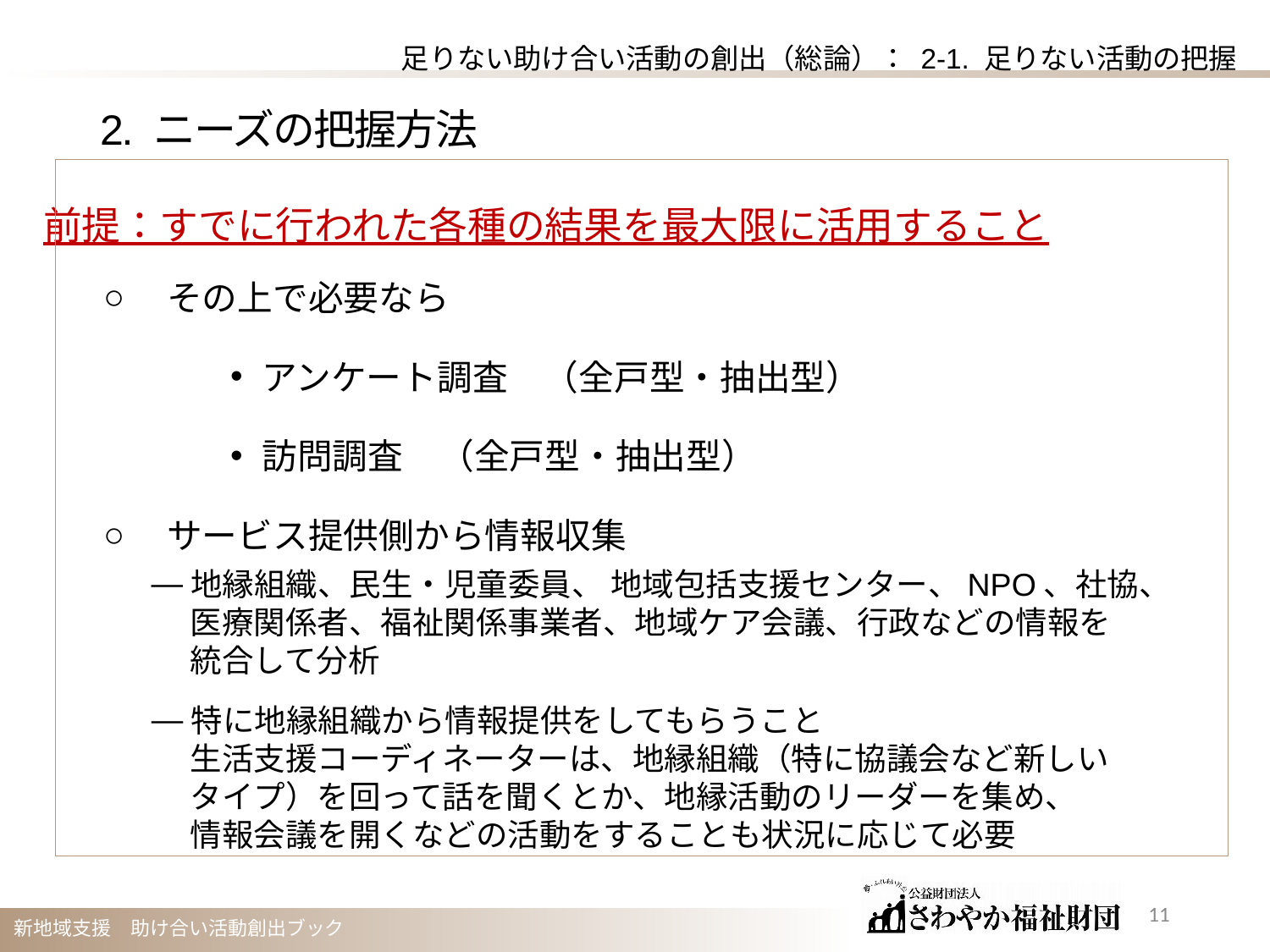

足りない助け合い活動の創出（総論）： 2-1. 足りない活動の把握
2. ニーズの把握方法

前提：すでに行われた各種の結果を最大限に活用すること
その上で必要なら
アンケート調査　（全戸型・抽出型）
訪問調査　（全戸型・抽出型）
サービス提供側から情報収集
地縁組織、民生・児童委員、 地域包括支援センター、NPO、社協、
　 医療関係者、福祉関係事業者、地域ケア会議、行政などの情報を
　 統合して分析
特に地縁組織から情報提供をしてもらうこと
　 生活支援コーディネーターは、地縁組織（特に協議会など新しい
　 タイプ）を回って話を聞くとか、地縁活動のリーダーを集め、
　 情報会議を開くなどの活動をすることも状況に応じて必要
11